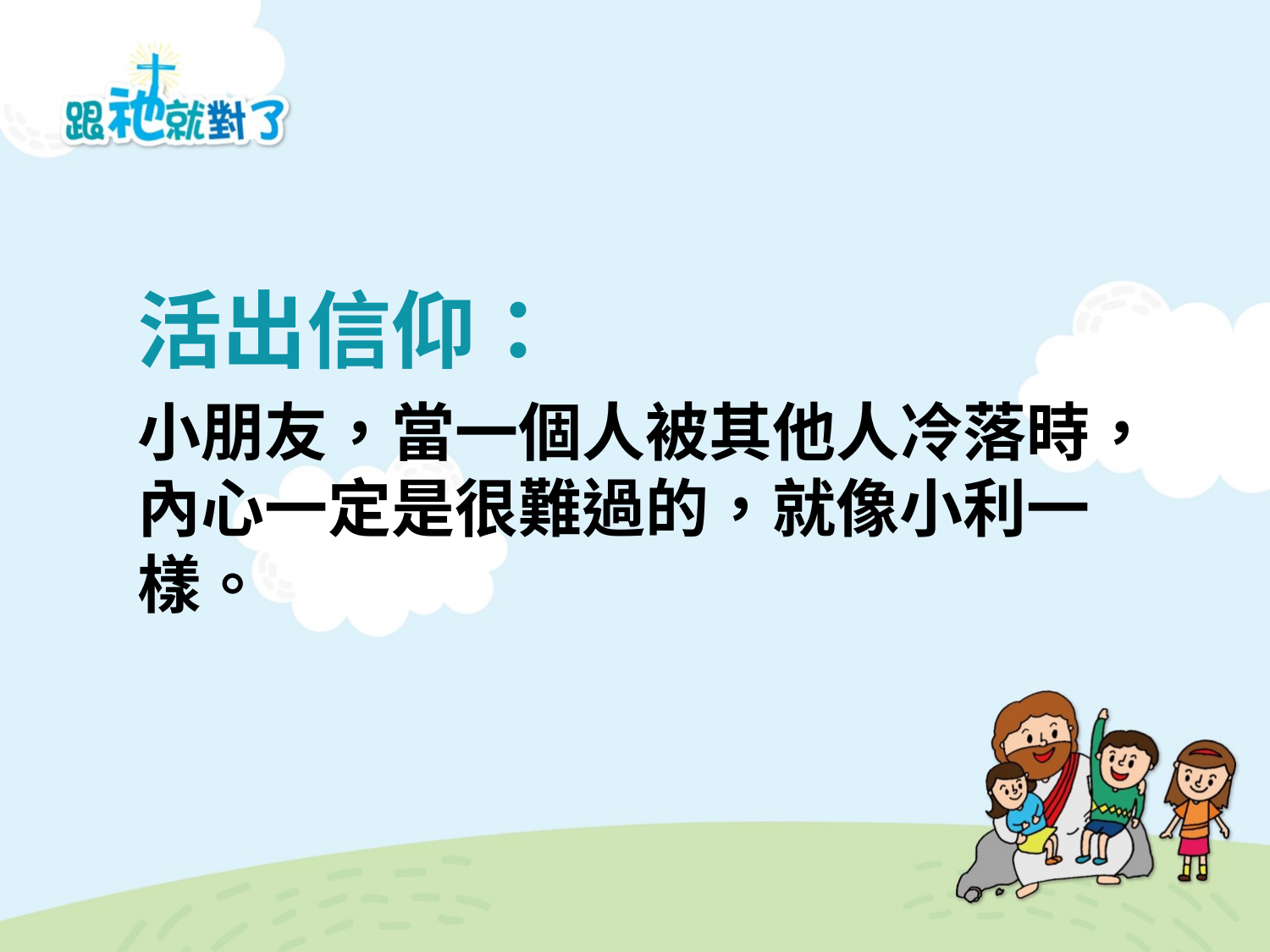

活出信仰：
小朋友，當一個人被其他人冷落時，內心一定是很難過的，就像小利一樣。